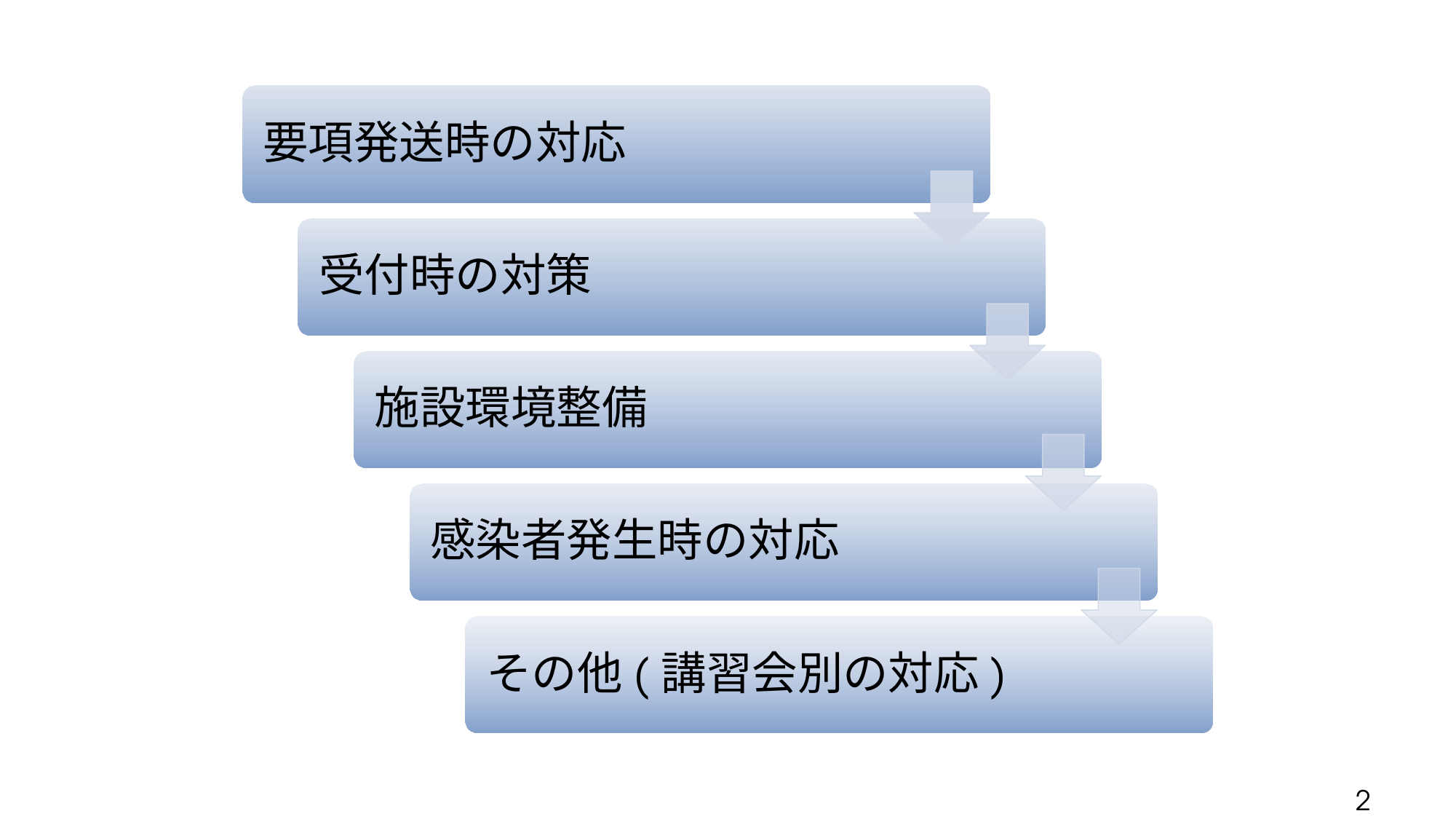

要項発送時の対応
受付時の対策
施設環境整備
感染者発生時の対応
その他(講習会別の対応)